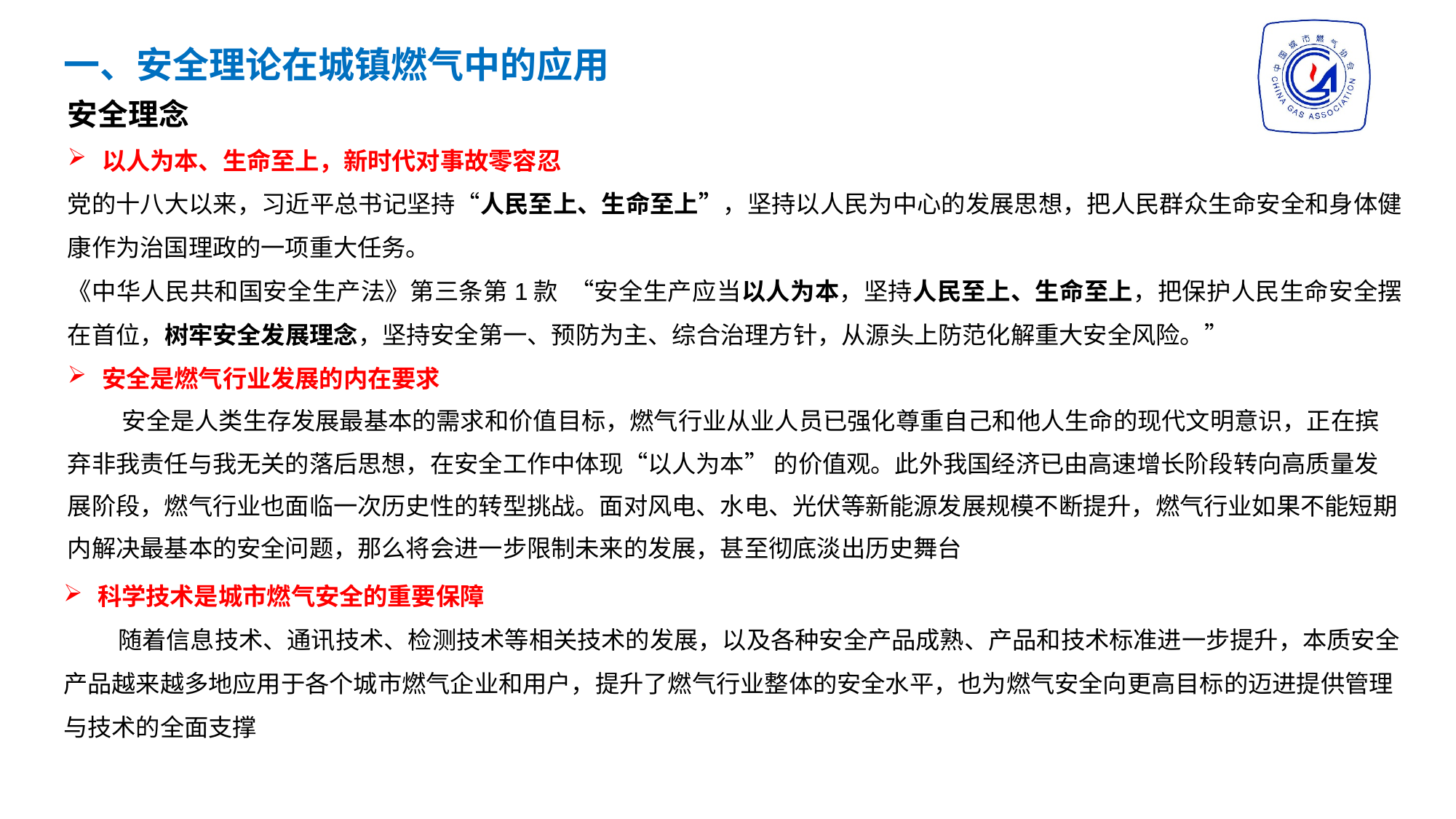

一、安全理论在城镇燃气中的应用
安全理念
以人为本、生命至上，新时代对事故零容忍
党的十八大以来，习近平总书记坚持“人民至上、生命至上”，坚持以人民为中心的发展思想，把人民群众生命安全和身体健康作为治国理政的一项重大任务。
《中华人民共和国安全生产法》第三条第1款  “安全生产应当以人为本，坚持人民至上、生命至上，把保护人民生命安全摆在首位，树牢安全发展理念，坚持安全第一、预防为主、综合治理方针，从源头上防范化解重大安全风险。”
安全是燃气行业发展的内在要求
安全是人类生存发展最基本的需求和价值目标，燃气行业从业人员已强化尊重自己和他人生命的现代文明意识，正在摈弃非我责任与我无关的落后思想，在安全工作中体现“以人为本” 的价值观。此外我国经济已由高速增长阶段转向高质量发展阶段，燃气行业也面临一次历史性的转型挑战。面对风电、水电、光伏等新能源发展规模不断提升，燃气行业如果不能短期内解决最基本的安全问题，那么将会进一步限制未来的发展，甚至彻底淡出历史舞台
科学技术是城市燃气安全的重要保障
随着信息技术、通讯技术、检测技术等相关技术的发展，以及各种安全产品成熟、产品和技术标准进一步提升，本质安全产品越来越多地应用于各个城市燃气企业和用户，提升了燃气行业整体的安全水平，也为燃气安全向更高目标的迈进提供管理与技术的全面支撑